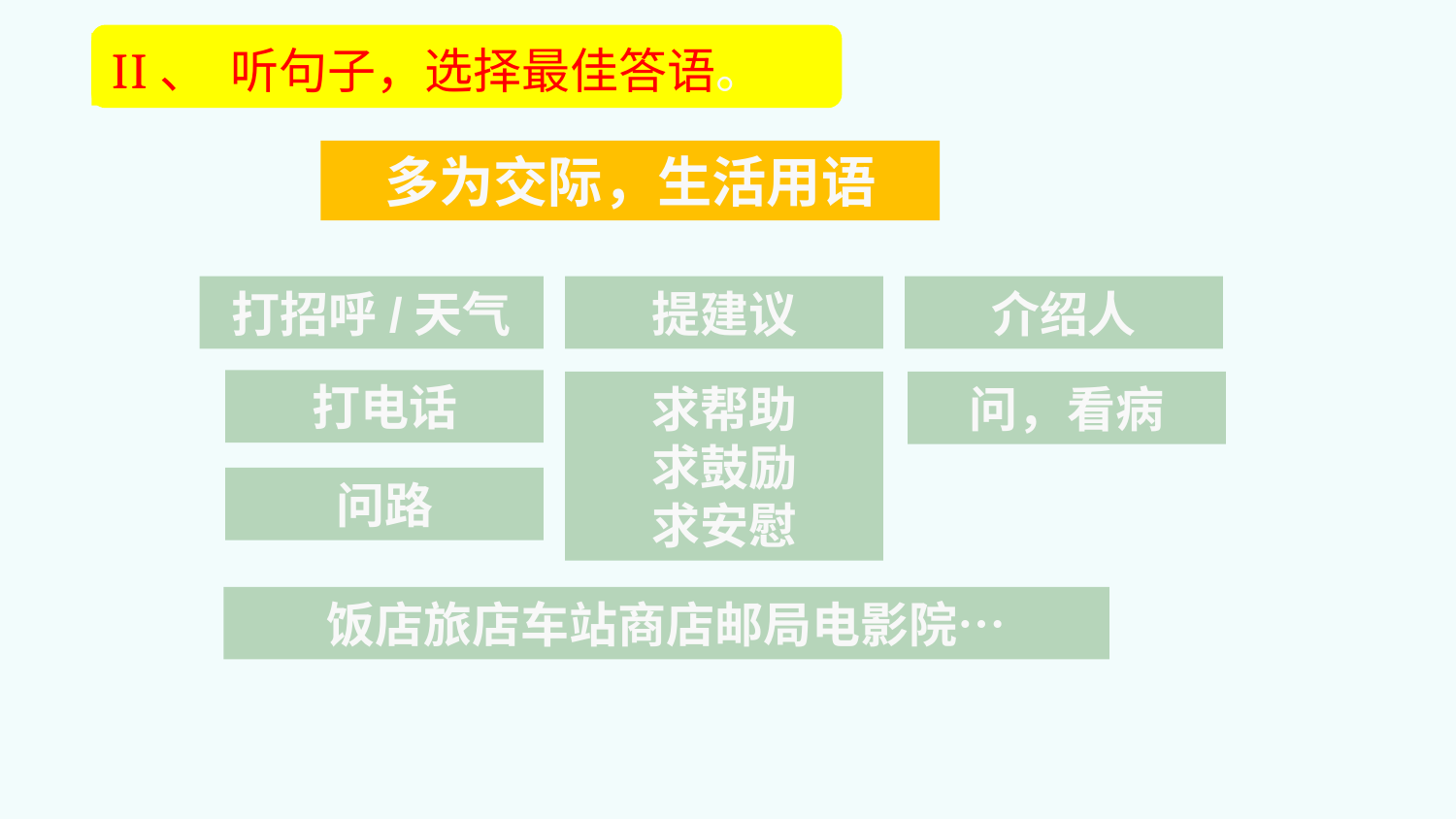

II、  听句子，选择最佳答语。
多为交际，生活用语
打招呼/天气
提建议
介绍人
打电话
求帮助
求鼓励
求安慰
问，看病
问路
饭店旅店车站商店邮局电影院…